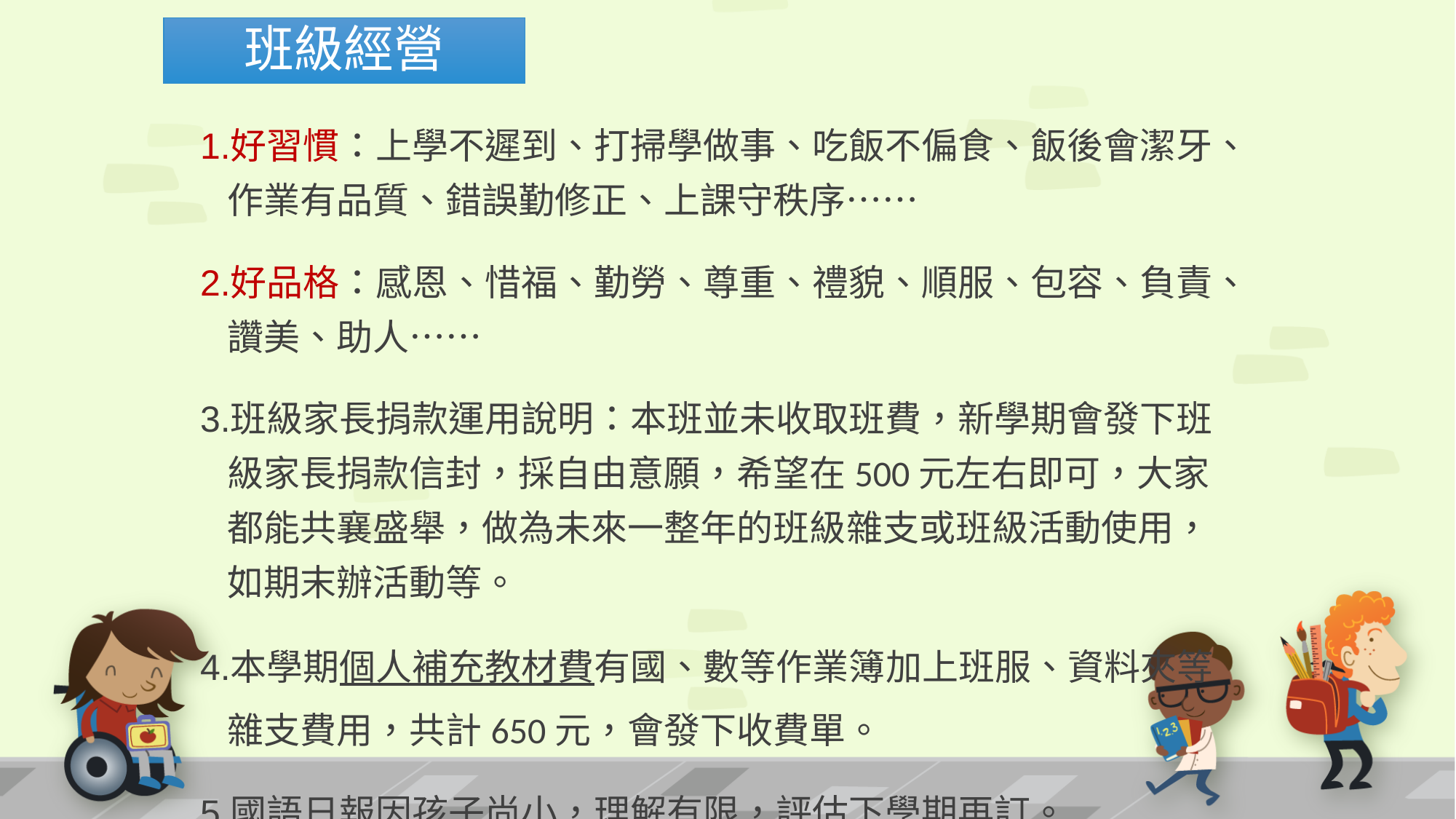

班級經營
好習慣：上學不遲到、打掃學做事、吃飯不偏食、飯後會潔牙、作業有品質、錯誤勤修正、上課守秩序……
好品格：感恩、惜福、勤勞、尊重、禮貌、順服、包容、負責、讚美、助人……
班級家長捐款運用說明：本班並未收取班費，新學期會發下班級家長捐款信封，採自由意願，希望在500元左右即可，大家都能共襄盛舉，做為未來一整年的班級雜支或班級活動使用，如期末辦活動等。
本學期個人補充教材費有國、數等作業簿加上班服、資料夾等雜支費用，共計650元，會發下收費單。
國語日報因孩子尚小，理解有限，評估下學期再訂。